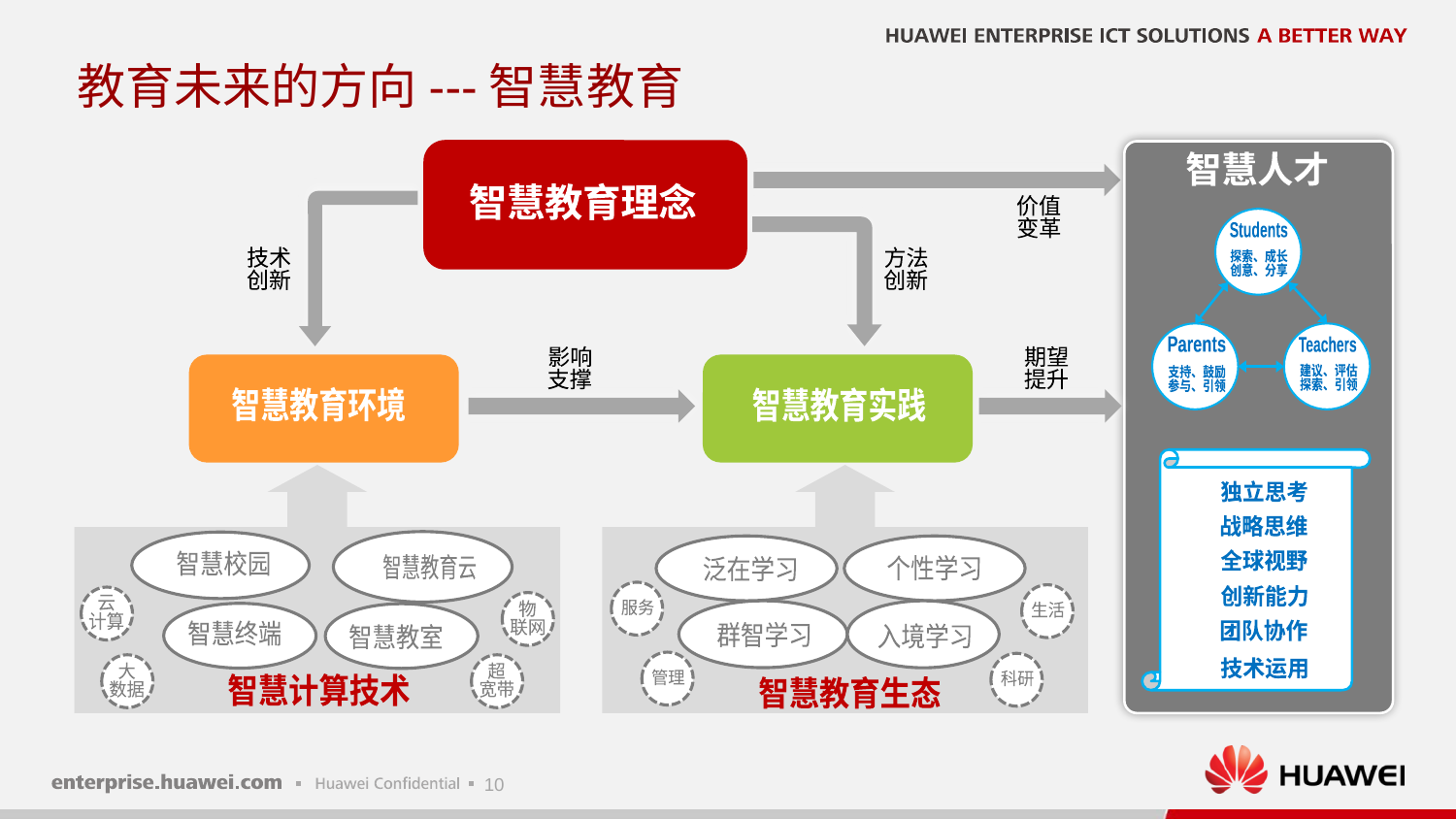

# 教育未来的方向---智慧教育

智慧人才

智慧教育理念
价值
变革

Students

技术
创新
方法
创新
探索、成长
创意、分享

Parents
Teachers
影响
支撑
期望
提升

建议、评估
探索、引领
支持、鼓励
参与、引领
智慧教育环境
智慧教育实践

独立思考
战略思维

全球视野
智慧校园
智慧教育云
个性学习
泛在学习

创新能力

云
计算
服务
物
联网

生活

团队协作
智慧终端
群智学习
入境学习
智慧教室

技术运用
大
数据
超
宽带
管理
科研
智慧计算技术
智慧教育生态